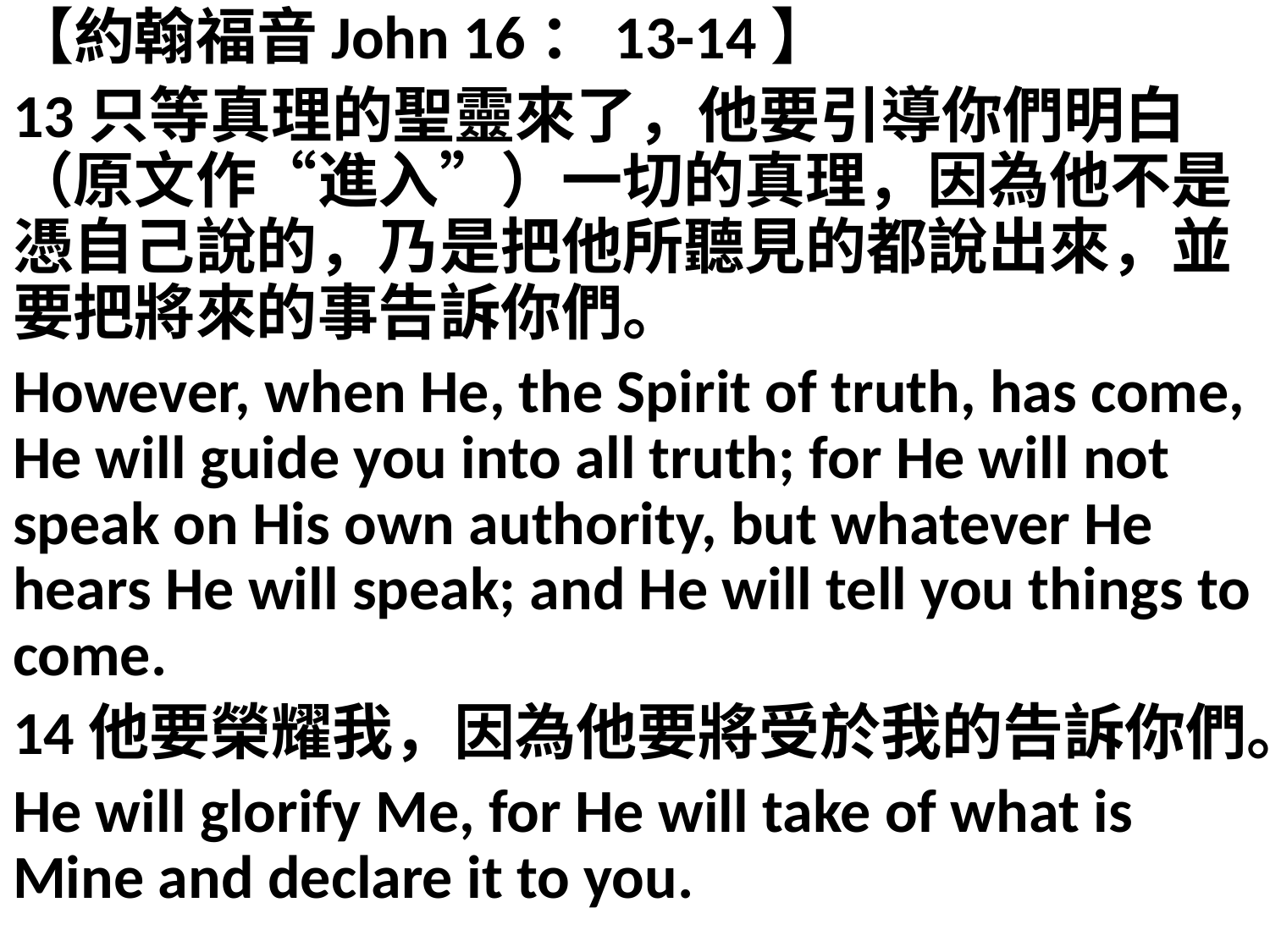

【約翰福音John 16：13-14】
13只等真理的聖靈來了，他要引導你們明白（原文作“進入”）一切的真理，因為他不是憑自己說的，乃是把他所聽見的都說出來，並要把將來的事告訴你們。
However, when He, the Spirit of truth, has come, He will guide you into all truth; for He will not speak on His own authority, but whatever He hears He will speak; and He will tell you things to come.
14他要榮耀我，因為他要將受於我的告訴你們。
He will glorify Me, for He will take of what is Mine and declare it to you.